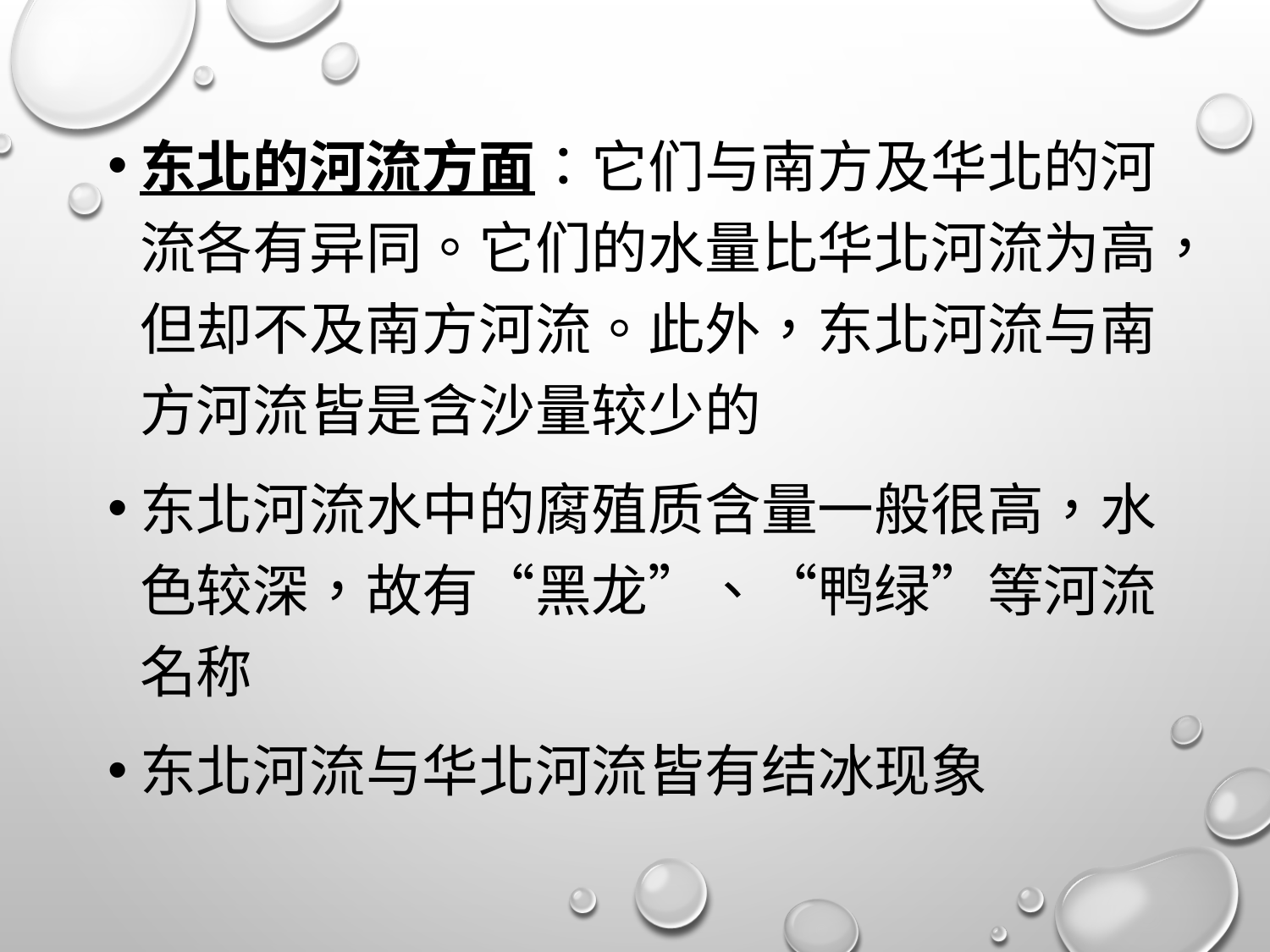

东北的河流方面：它们与南方及华北的河流各有异同。它们的水量比华北河流为高，但却不及南方河流。此外，东北河流与南方河流皆是含沙量较少的
东北河流水中的腐殖质含量一般很高，水色较深，故有“黑龙”、“鸭绿”等河流名称
东北河流与华北河流皆有结冰现象